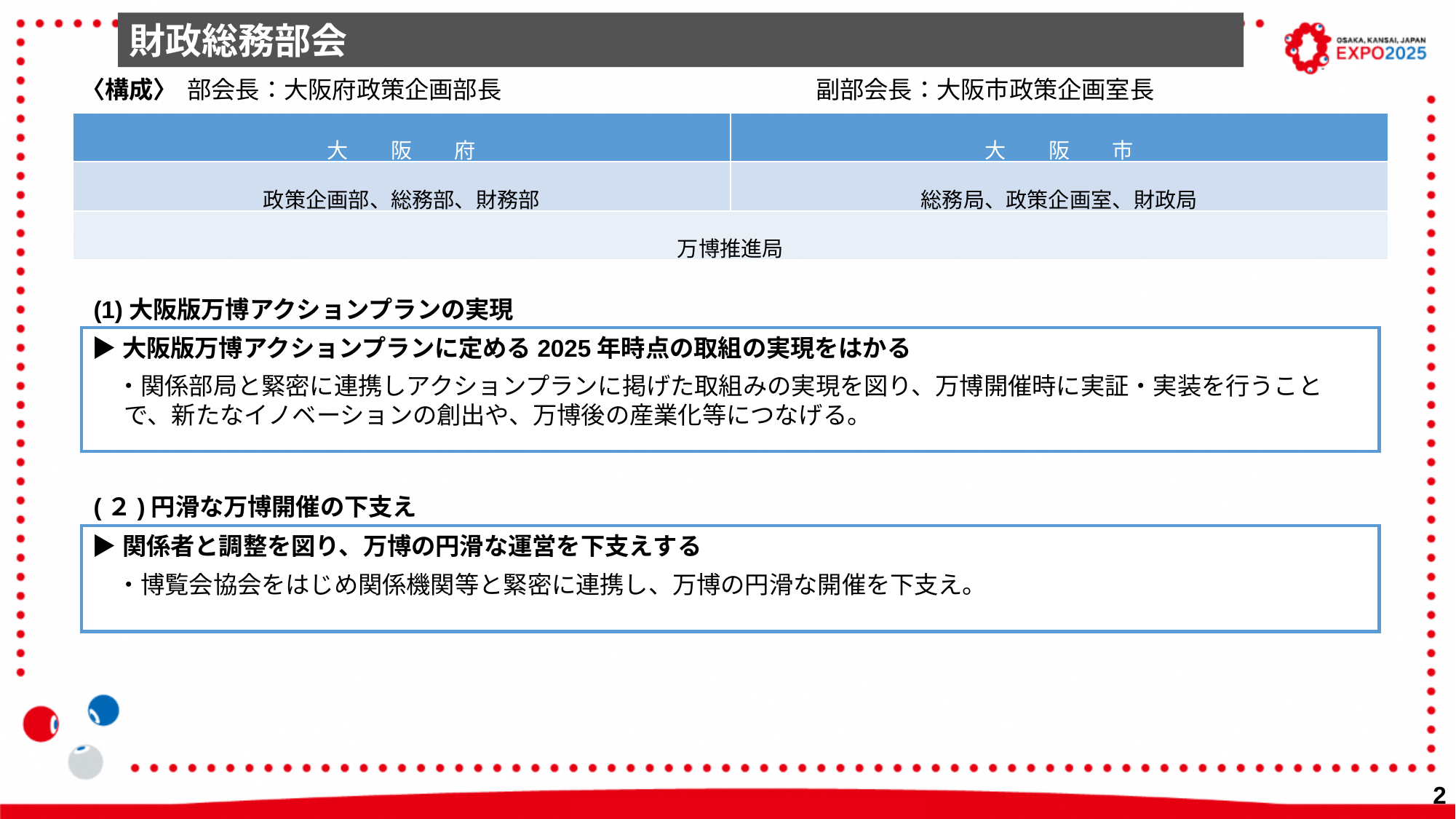

財政総務部会

　部会長：大阪府政策企画部長　　　　　　　　　　　　　副部会長：大阪市政策企画室長
〈構成〉
| 大　　阪　　府 | 大　　阪　　市 |
| --- | --- |
| 政策企画部、総務部、財務部 | 総務局、政策企画室、財政局 |
| 万博推進局 |  |
　(1)大阪版万博アクションプランの実現
▶大阪版万博アクションプランに定める2025年時点の取組の実現をはかる
　・関係部局と緊密に連携しアクションプランに掲げた取組みの実現を図り、万博開催時に実証・実装を行うことで、新たなイノベーションの創出や、万博後の産業化等につなげる。
　(２)円滑な万博開催の下支え
▶関係者と調整を図り、万博の円滑な運営を下支えする
　・博覧会協会をはじめ関係機関等と緊密に連携し、万博の円滑な開催を下支え。
2